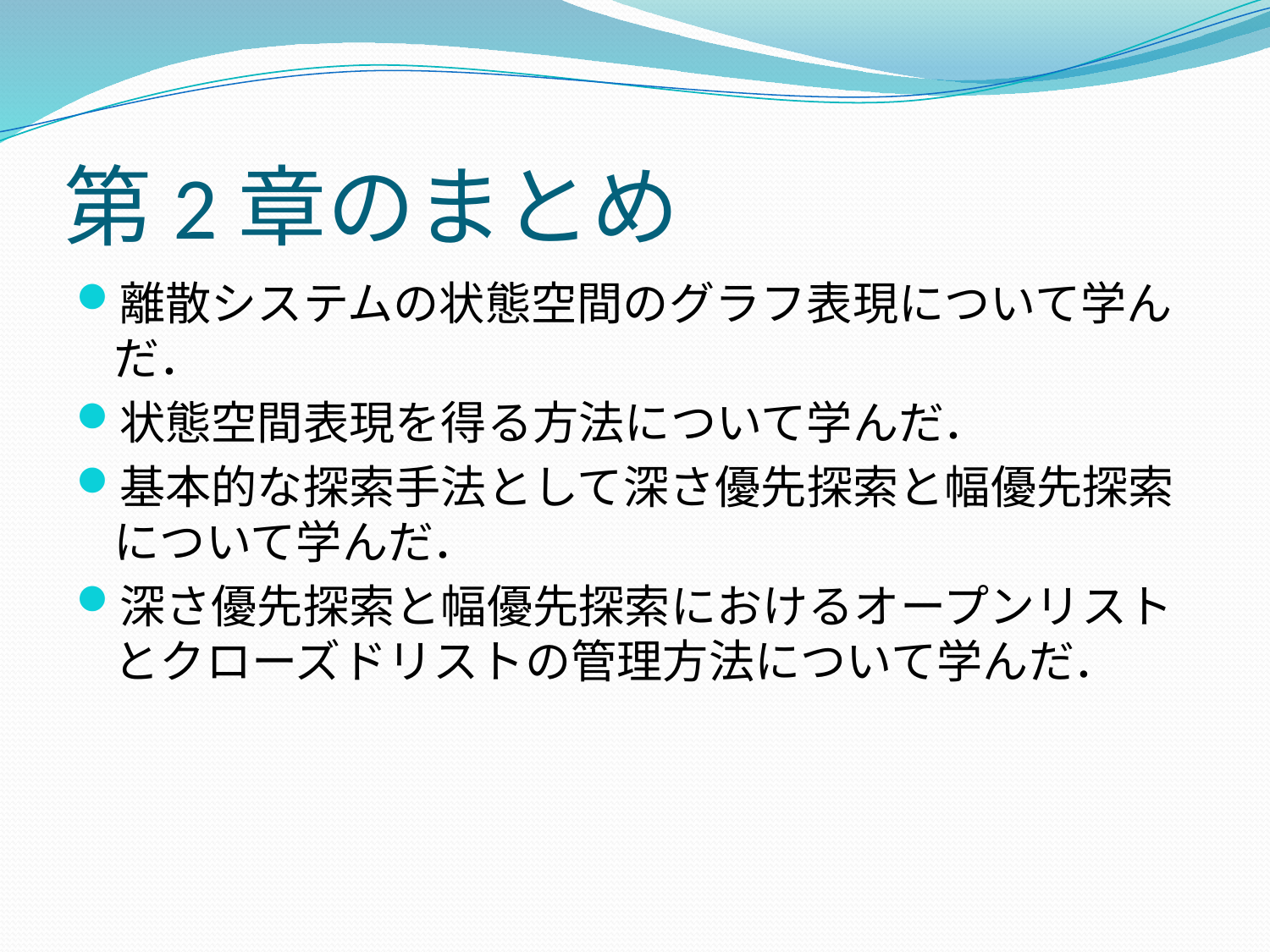

# 第2章のまとめ
離散システムの状態空間のグラフ表現について学んだ．
状態空間表現を得る方法について学んだ．
基本的な探索手法として深さ優先探索と幅優先探索について学んだ．
深さ優先探索と幅優先探索におけるオープンリストとクローズドリストの管理方法について学んだ．